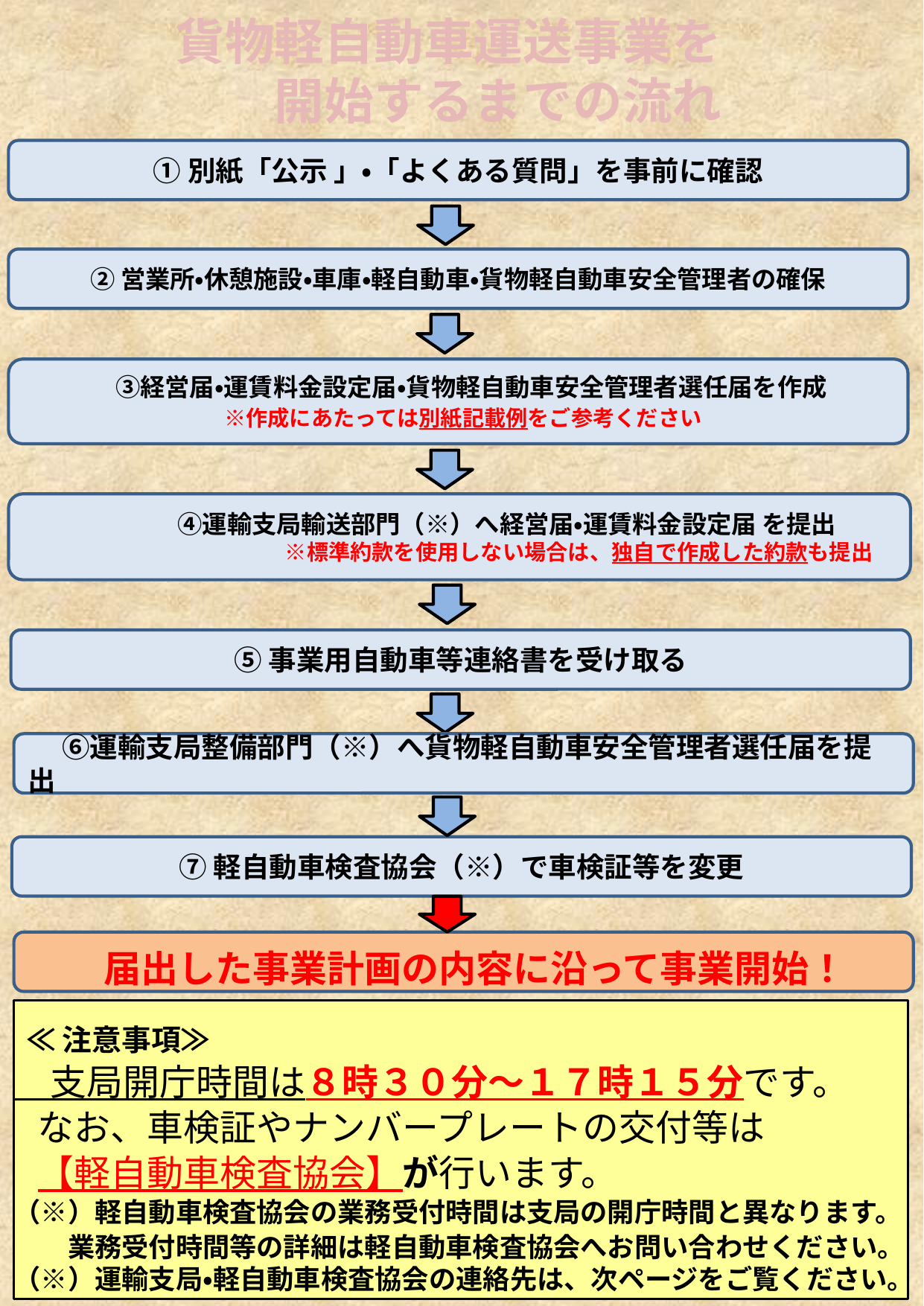

貨物軽自動車運送事業を
　　開始するまでの流れ

①別紙「公示 」・「よくある質問」を事前に確認

②営業所・休憩施設・車庫・軽自動車・貨物軽自動車安全管理者の確保

           　③経営届・運賃料金設定届・貨物軽自動車安全管理者選任届を作成
                        　　  ※作成にあたっては別紙記載例をご参考ください

　　　　　　 ④運輸支局輸送部門（※）へ経営届・運賃料金設定届 を提出
　　　　　　　　　　　　※標準約款を使用しない場合は、独自で作成した約款も提出

⑤事業用自動車等連絡書を受け取る

⑦軽自動車検査協会（※）で車検証等を変更

　 ⑥運輸支局整備部門（※）へ貨物軽自動車安全管理者選任届を提出

届出した事業計画の内容に沿って事業開始！

  ≪注意事項≫
　支局開庁時間は８時３０分～１７時１５分です。
  なお、車検証やナンバープレートの交付等は
  【軽自動車検査協会】が行います。
（※）軽自動車検査協会の業務受付時間は支局の開庁時間と異なります。
　　業務受付時間等の詳細は軽自動車検査協会へお問い合わせください。
（※）運輸支局・軽自動車検査協会の連絡先は、次ページをご覧ください。